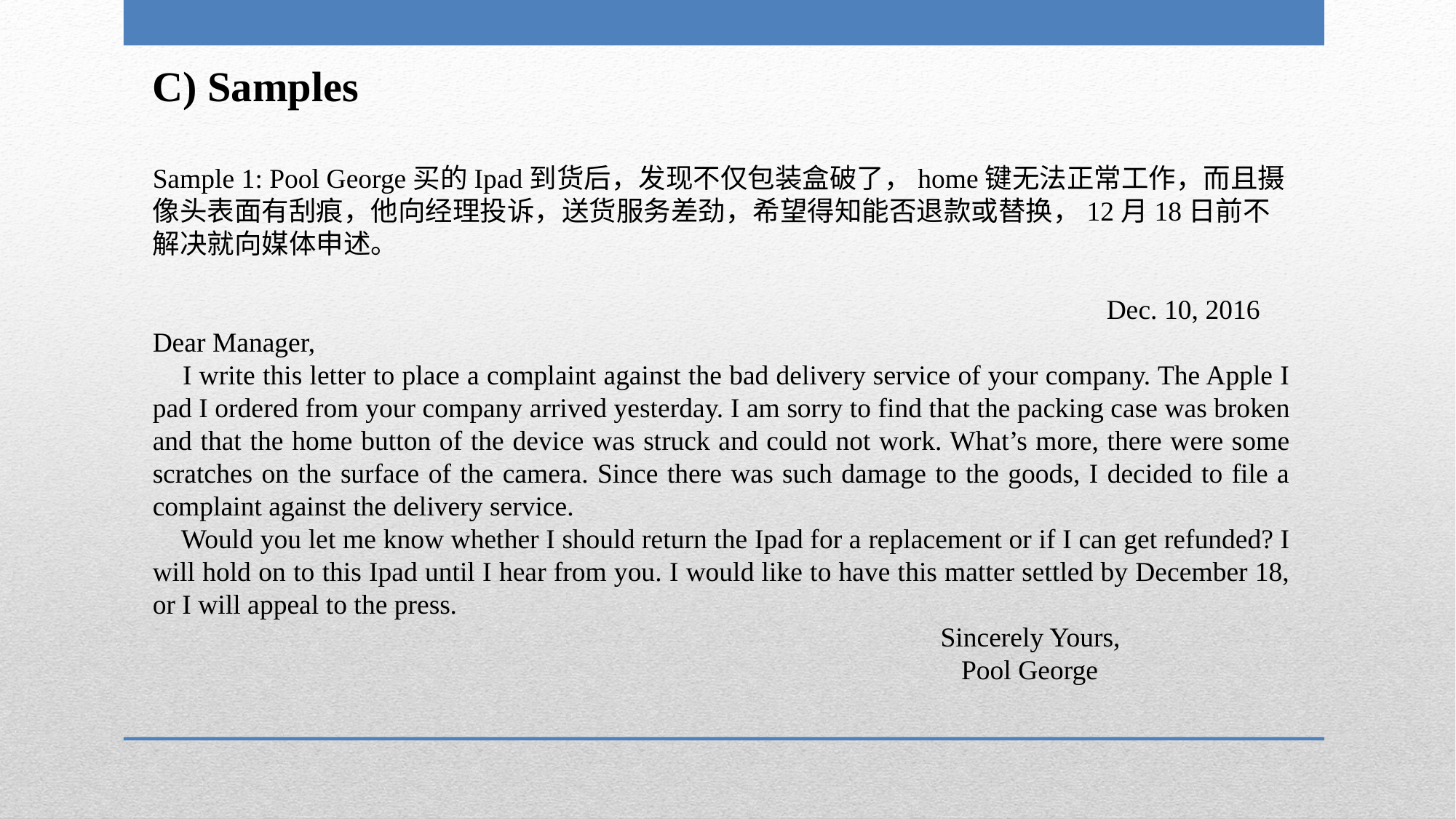

C) Samples

Sample 1: Pool George买的Ipad到货后，发现不仅包装盒破了，home键无法正常工作，而且摄像头表面有刮痕，他向经理投诉，送货服务差劲，希望得知能否退款或替换，12月18日前不解决就向媒体申述。

                                                                                                                                          Dec. 10, 2016
Dear Manager,
    I write this letter to place a complaint against the bad delivery service of your company. The Apple I pad I ordered from your company arrived yesterday. I am sorry to find that the packing case was broken and that the home button of the device was struck and could not work. What’s more, there were some scratches on the surface of the camera. Since there was such damage to the goods, I decided to file a complaint against the delivery service.
    Would you let me know whether I should return the Ipad for a replacement or if I can get refunded? I will hold on to this Ipad until I hear from you. I would like to have this matter settled by December 18, or I will appeal to the press.
                                                                                                                  Sincerely Yours,
                                                                                                                     Pool George